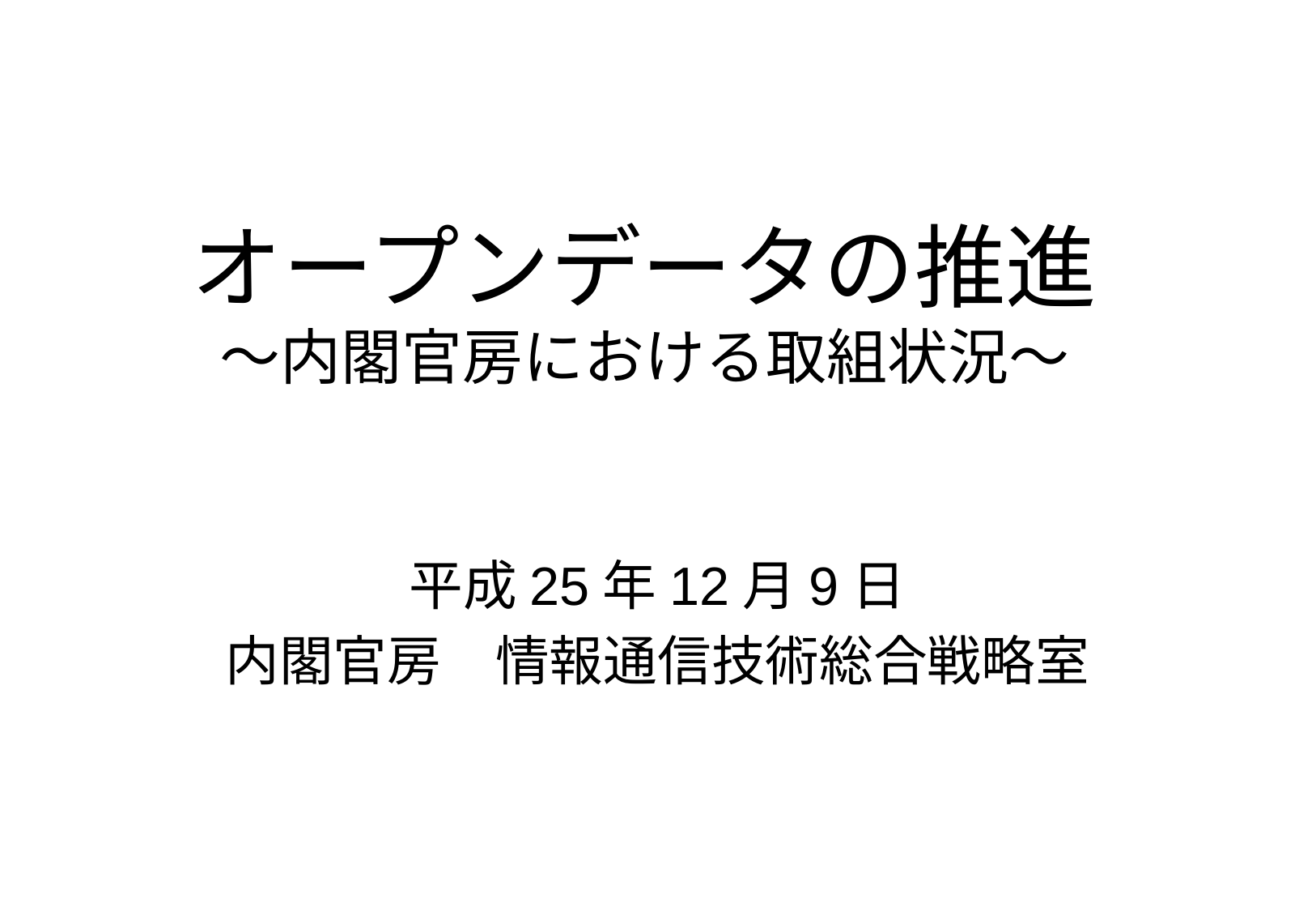

# オープンデータの推進 ～内閣官房における取組状況～
平成25年12月9日
内閣官房　情報通信技術総合戦略室